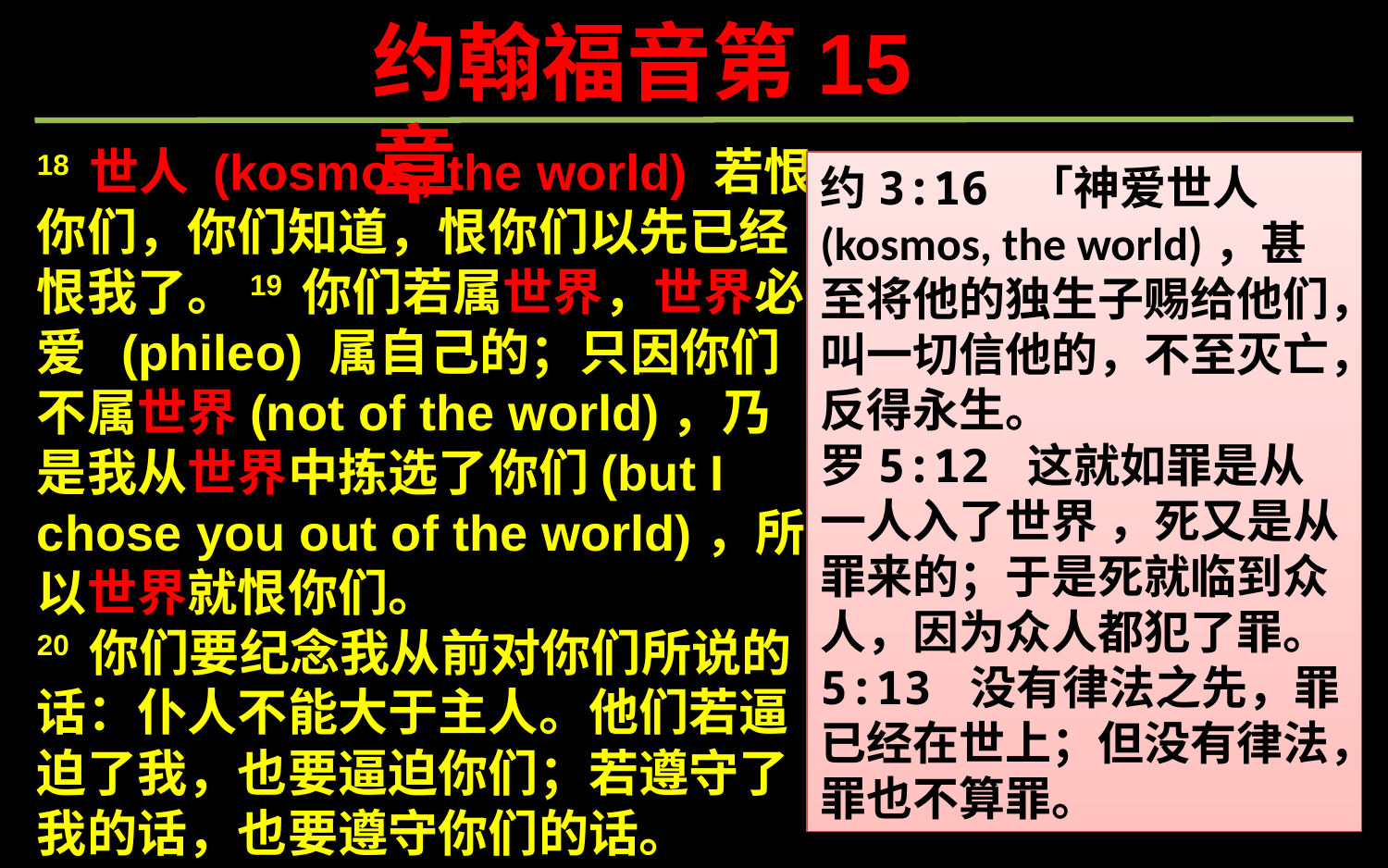

约翰福音第15章
18 世人 (kosmos, the world) 若恨你们，你们知道，恨你们以先已经恨我了。19 你们若属世界，世界必爱  (phileo) 属自己的；只因你们不属世界(not of the world)，乃是我从世界中拣选了你们(but I chose you out of the world)，所以世界就恨你们。
20 你们要纪念我从前对你们所说的话：仆人不能大于主人。他们若逼迫了我，也要逼迫你们；若遵守了我的话，也要遵守你们的话。
约3:16 「神爱世人(kosmos, the world)，甚至将他的独生子赐给他们，叫一切信他的，不至灭亡，反得永生。
罗5:12 这就如罪是从一人入了世界 ，死又是从罪来的；于是死就临到众人，因为众人都犯了罪。5:13 没有律法之先，罪已经在世上；但没有律法，罪也不算罪。